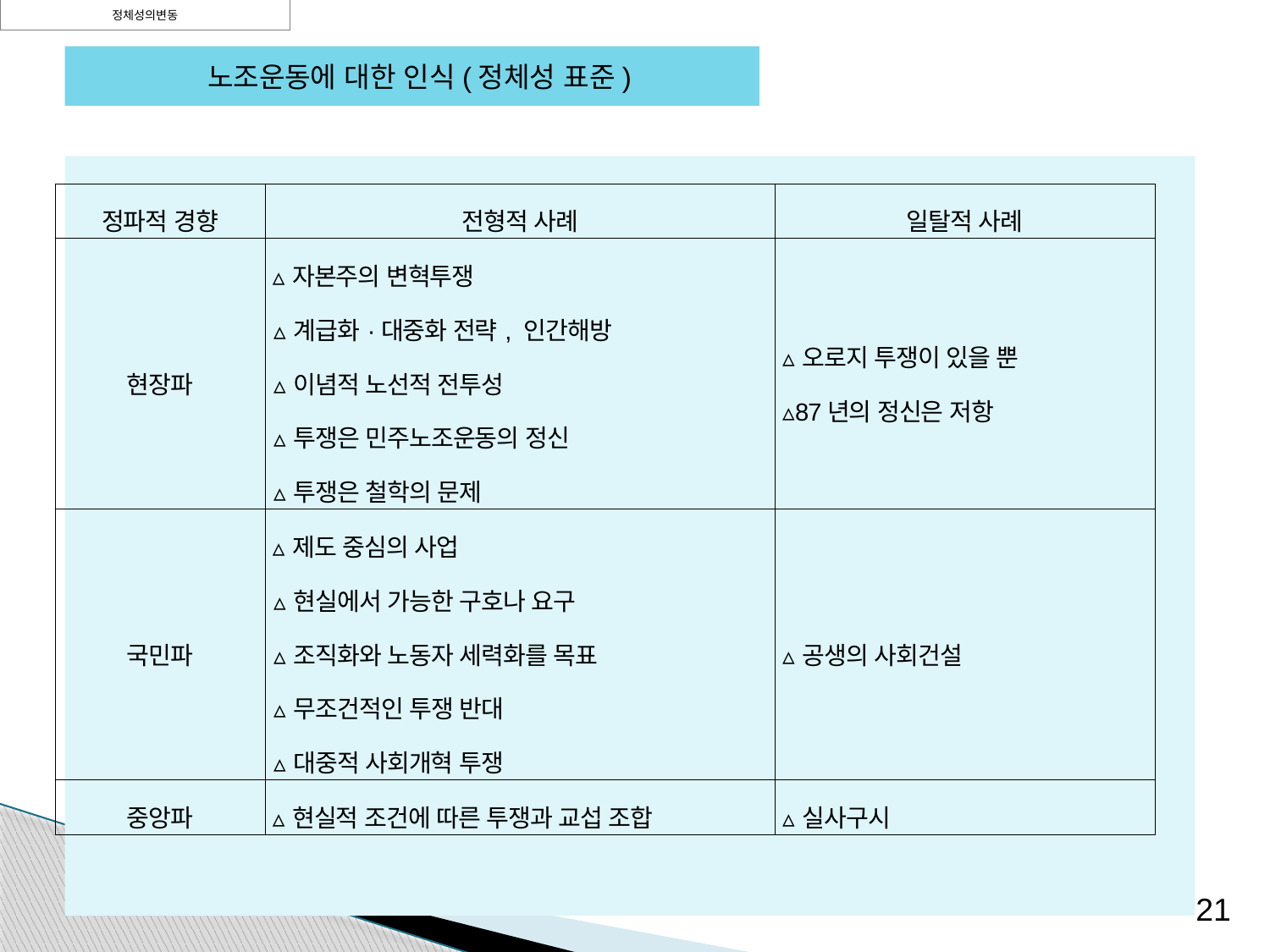

정체성의변동
 노조운동에 대한 인식(정체성 표준)
|  |  |  |
| --- | --- | --- |
| 정파적 경향 | 전형적 사례 | 일탈적 사례 |
| 현장파 | ▵자본주의 변혁투쟁 ▵계급화·대중화 전략, 인간해방 ▵이념적 노선적 전투성 ▵투쟁은 민주노조운동의 정신 ▵투쟁은 철학의 문제 | ▵오로지 투쟁이 있을 뿐 ▵87년의 정신은 저항 |
| 국민파 | ▵제도 중심의 사업 ▵현실에서 가능한 구호나 요구 ▵조직화와 노동자 세력화를 목표 ▵무조건적인 투쟁 반대 ▵대중적 사회개혁 투쟁 | ▵공생의 사회건설 |
| 중앙파 | ▵현실적 조건에 따른 투쟁과 교섭 조합 | ▵실사구시 |
|  |  |  |

21